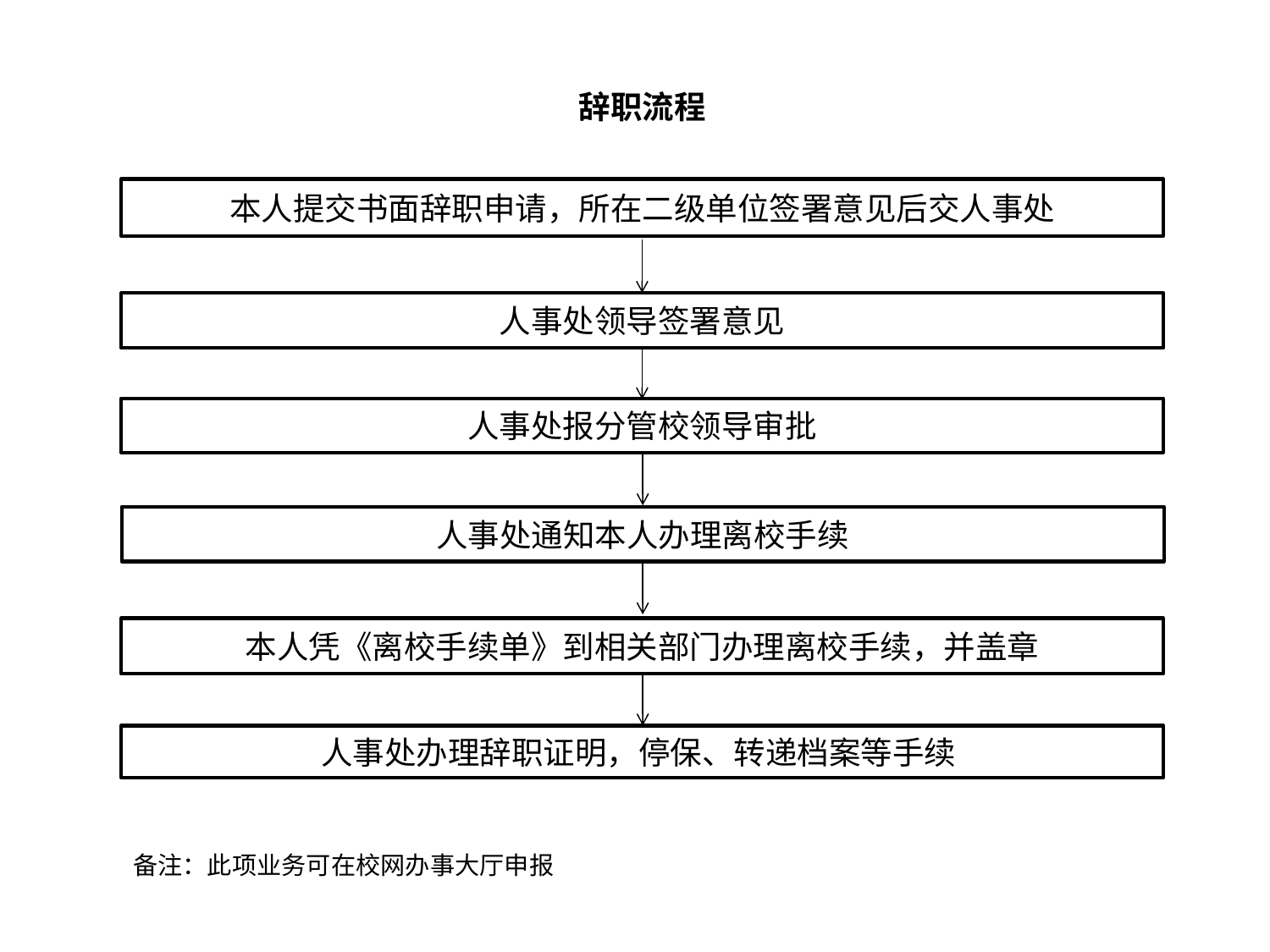

辞职流程
本人提交书面辞职申请，所在二级单位签署意见后交人事处
人事处领导签署意见
人事处报分管校领导审批
人事处通知本人办理离校手续
本人凭《离校手续单》到相关部门办理离校手续，并盖章
人事处办理辞职证明，停保、转递档案等手续
备注：此项业务可在校网办事大厅申报